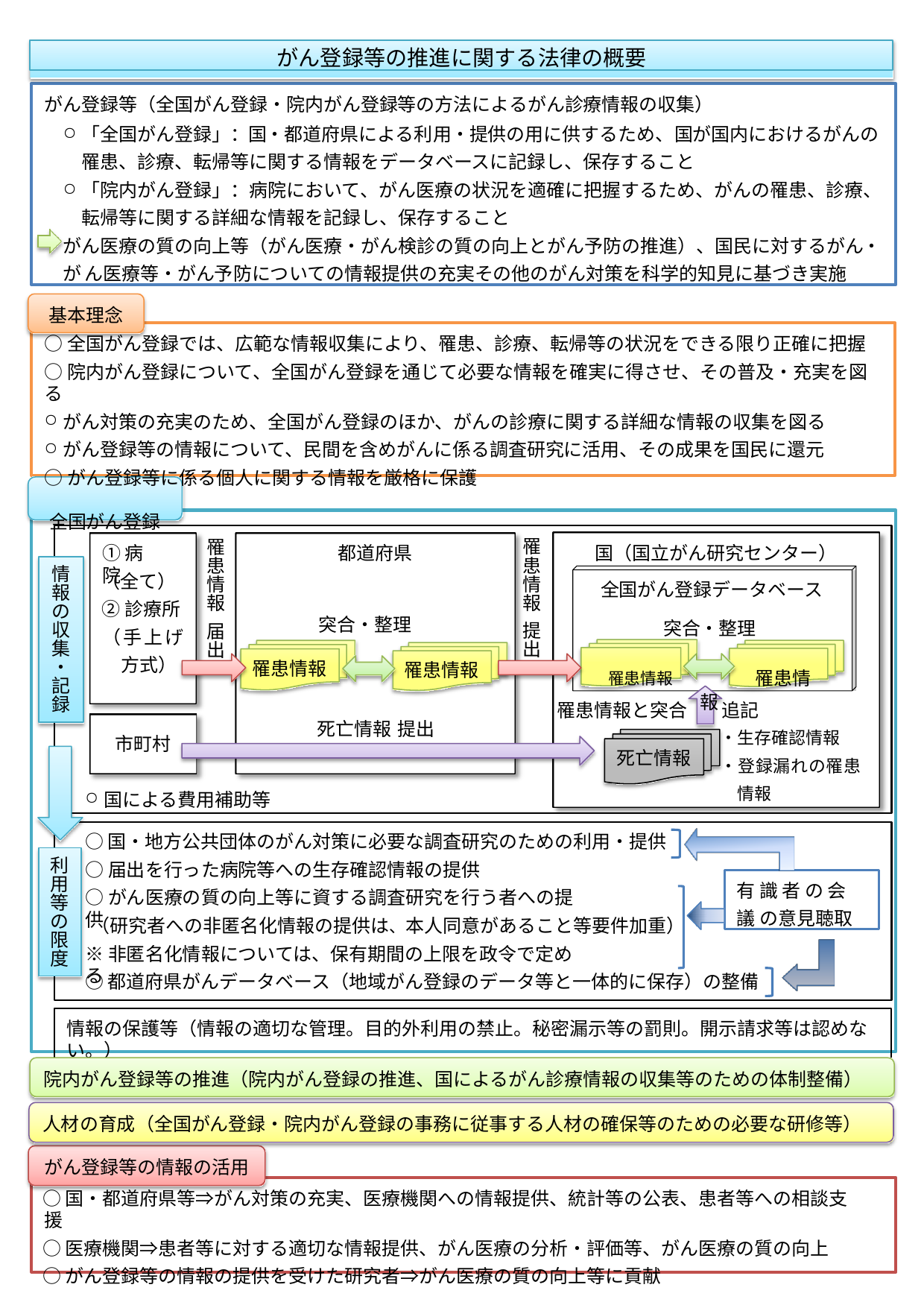

がん登録等の推進に関する法律の概要
がん登録等（全国がん登録・院内がん登録等の方法によるがん診療情報の収集）
「全国がん登録」：国・都道府県による利用・提供の用に供するため、国が国内におけるがんの 罹患、診療、転帰等に関する情報をデータベースに記録し、保存すること
「院内がん登録」：病院において、がん医療の状況を適確に把握するため、がんの罹患、診療、 転帰等に関する詳細な情報を記録し、保存すること
がん医療の質の向上等（がん医療・がん検診の質の向上とがん予防の推進）、国民に対するがん・が ん医療等・がん予防についての情報提供の充実その他のがん対策を科学的知見に基づき実施

基本理念
○全国がん登録では、広範な情報収集により、罹患、診療、転帰等の状況をできる限り正確に把握
○院内がん登録について、全国がん登録を通じて必要な情報を確実に得させ、その普及・充実を図る
がん対策の充実のため、全国がん登録のほか、がんの診療に関する詳細な情報の収集を図る
がん登録等の情報について、民間を含めがんに係る調査研究に活用、その成果を国民に還元
○がん登録等に係る個人に関する情報を厳格に保護

全国がん登録

罹
罹

国（国立がん研究センター）
①病院
都道府県
患 情 報
提 出
患 情 報
届 出

情 報 の 収 集
・ 記 録
（全て）
②診療所
（手上げ 方式）

全国がん登録データベース
突合・整理
突合・整理

罹患情報	罹患情報

罹患情報

罹患情報

罹患情報と突合	追記

死亡情報 提出

・生存確認情報
・登録漏れの罹患 情報

市町村

死亡情報

国による費用補助等

○国・地方公共団体のがん対策に必要な調査研究のための利用・提供

○届出を行った病院等への生存確認情報の提供
○がん医療の質の向上等に資する調査研究を行う者への提供
利 用 等 の 限 度
有 識 者 の 会 議 の意見聴取

（研究者への非匿名化情報の提供は、本人同意があること等要件加重）

※非匿名化情報については、保有期間の上限を政令で定める

○都道府県がんデータベース（地域がん登録のデータ等と一体的に保存）の整備
情報の保護等（情報の適切な管理。目的外利用の禁止。秘密漏示等の罰則。開示請求等は認めない。）

院内がん登録等の推進（院内がん登録の推進、国によるがん診療情報の収集等のための体制整備）
人材の育成（全国がん登録・院内がん登録の事務に従事する人材の確保等のための必要な研修等） がん登録等の情報の活用
○国・都道府県等⇒がん対策の充実、医療機関への情報提供、統計等の公表、患者等への相談支援
○医療機関⇒患者等に対する適切な情報提供、がん医療の分析・評価等、がん医療の質の向上
○がん登録等の情報の提供を受けた研究者⇒がん医療の質の向上等に貢献